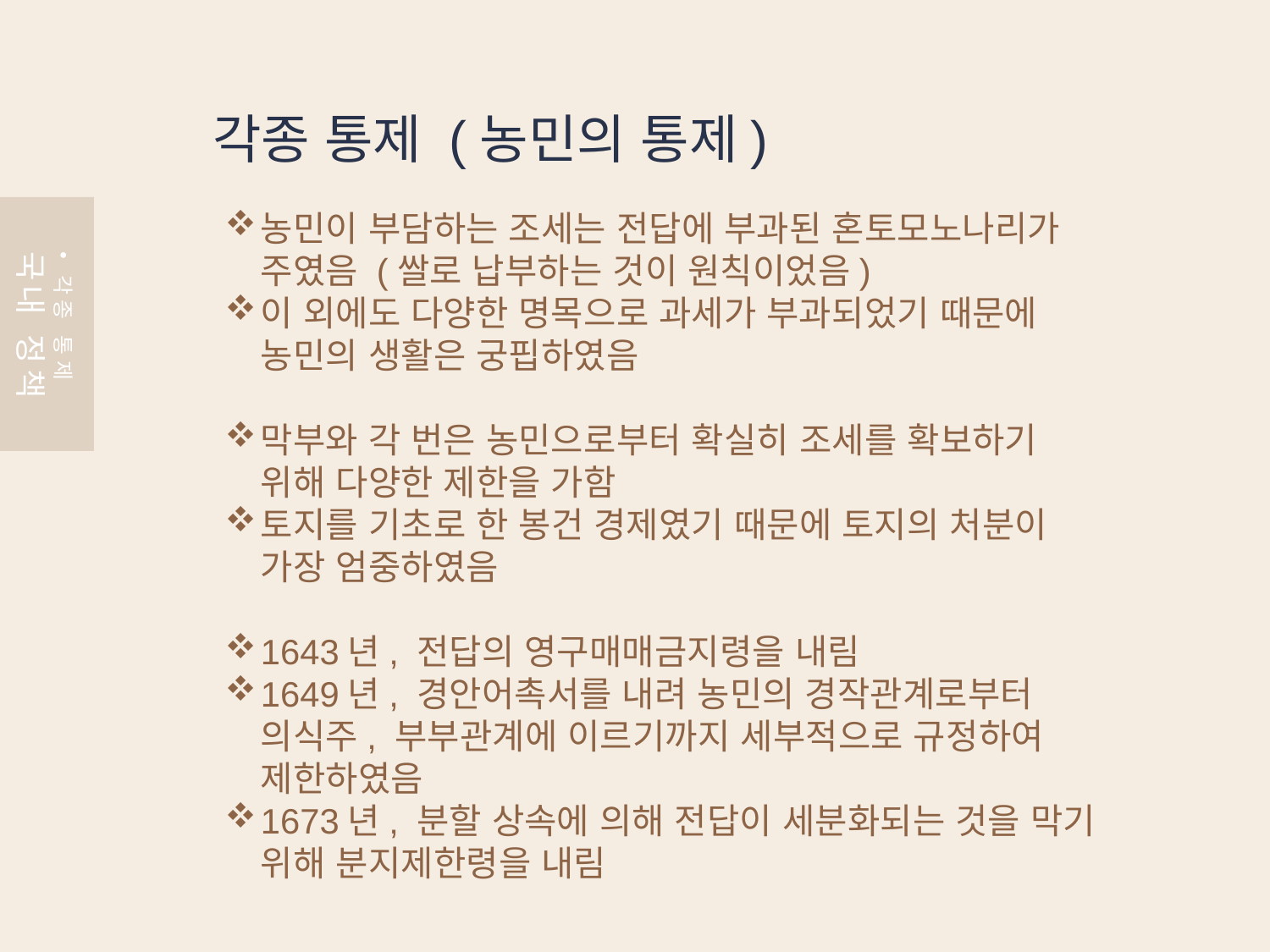

각종 통제 (농민의 통제)

농민이 부담하는 조세는 전답에 부과된 혼토모노나리가 주였음 (쌀로 납부하는 것이 원칙이었음)
이 외에도 다양한 명목으로 과세가 부과되었기 때문에 농민의 생활은 궁핍하였음

막부와 각 번은 농민으로부터 확실히 조세를 확보하기 위해 다양한 제한을 가함
토지를 기초로 한 봉건 경제였기 때문에 토지의 처분이 가장 엄중하였음

1643년, 전답의 영구매매금지령을 내림
1649년, 경안어촉서를 내려 농민의 경작관계로부터 의식주, 부부관계에 이르기까지 세부적으로 규정하여 제한하였음
1673년, 분할 상속에 의해 전답이 세분화되는 것을 막기 위해 분지제한령을 내림
각종 통제
국내 정책